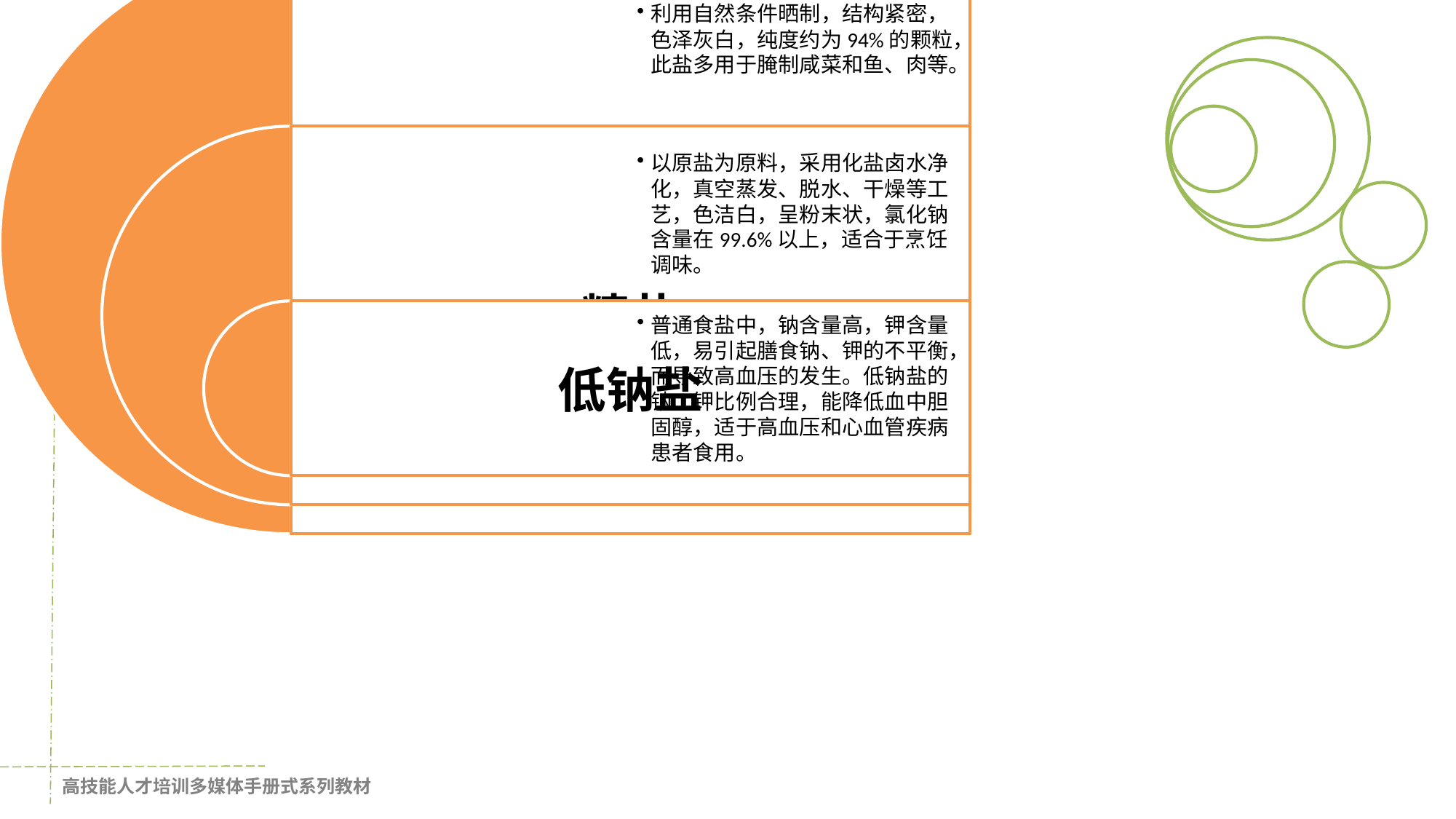

1
食盐的种类
原盐
精盐
低钠盐
利用自然条件晒制，结构紧密，色泽灰白，纯度约为94%的颗粒，此盐多用于腌制咸菜和鱼、肉等。
以原盐为原料，采用化盐卤水净化，真空蒸发、脱水、干燥等工艺，色洁白，呈粉末状，氯化钠含量在99.6%以上，适合于烹饪调味。
普通食盐中，钠含量高，钾含量低，易引起膳食钠、钾的不平衡，而导致高血压的发生。低钠盐的钠、钾比例合理，能降低血中胆固醇，适于高血压和心血管疾病患者食用。